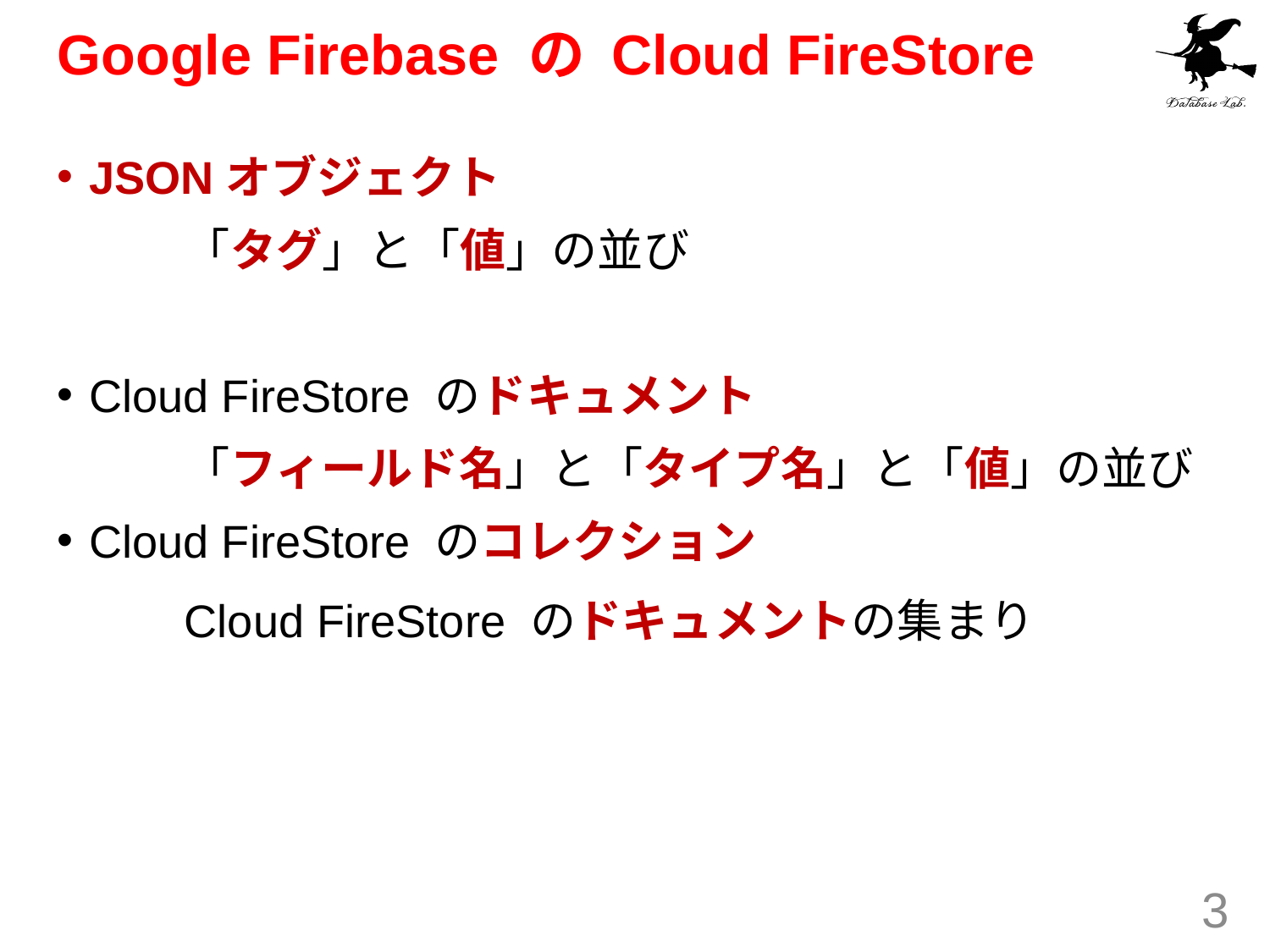

# Google Firebase の Cloud FireStore
JSONオブジェクト
	「タグ」と「値」の並び

Cloud FireStore のドキュメント
	「フィールド名」と「タイプ名」と「値」の並び
Cloud FireStore のコレクション
	Cloud FireStore のドキュメントの集まり
3